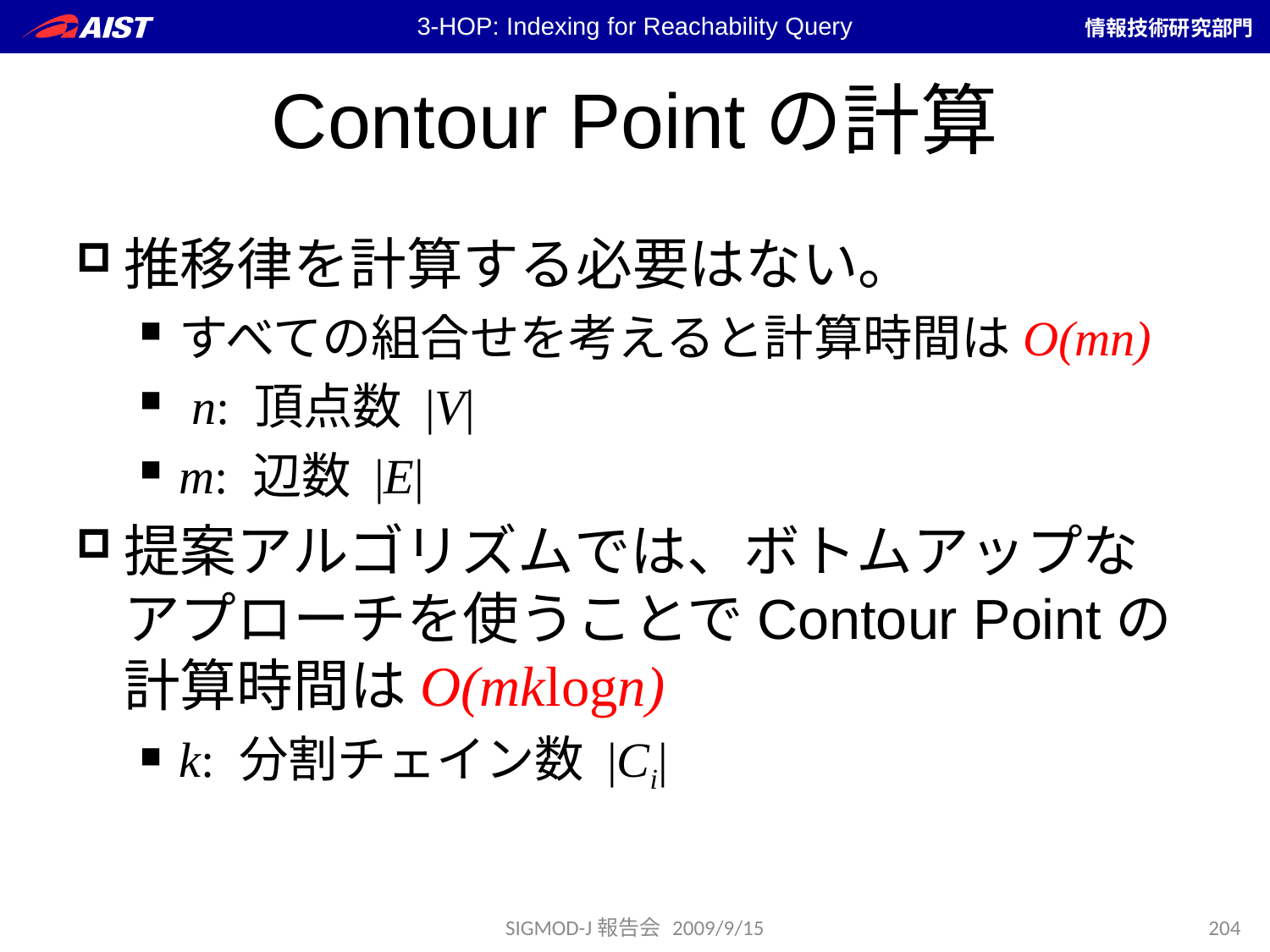

3-HOP: Indexing for Reachability Query
# Contour Pointの計算
推移律を計算する必要はない。
すべての組合せを考えると計算時間はO(mn)
 n: 頂点数 |V|
m: 辺数 |E|
提案アルゴリズムでは、ボトムアップなアプローチを使うことでContour Pointの計算時間はO(mklogn)
k: 分割チェイン数 |Ci|
SIGMOD-J報告会 2009/9/15
204